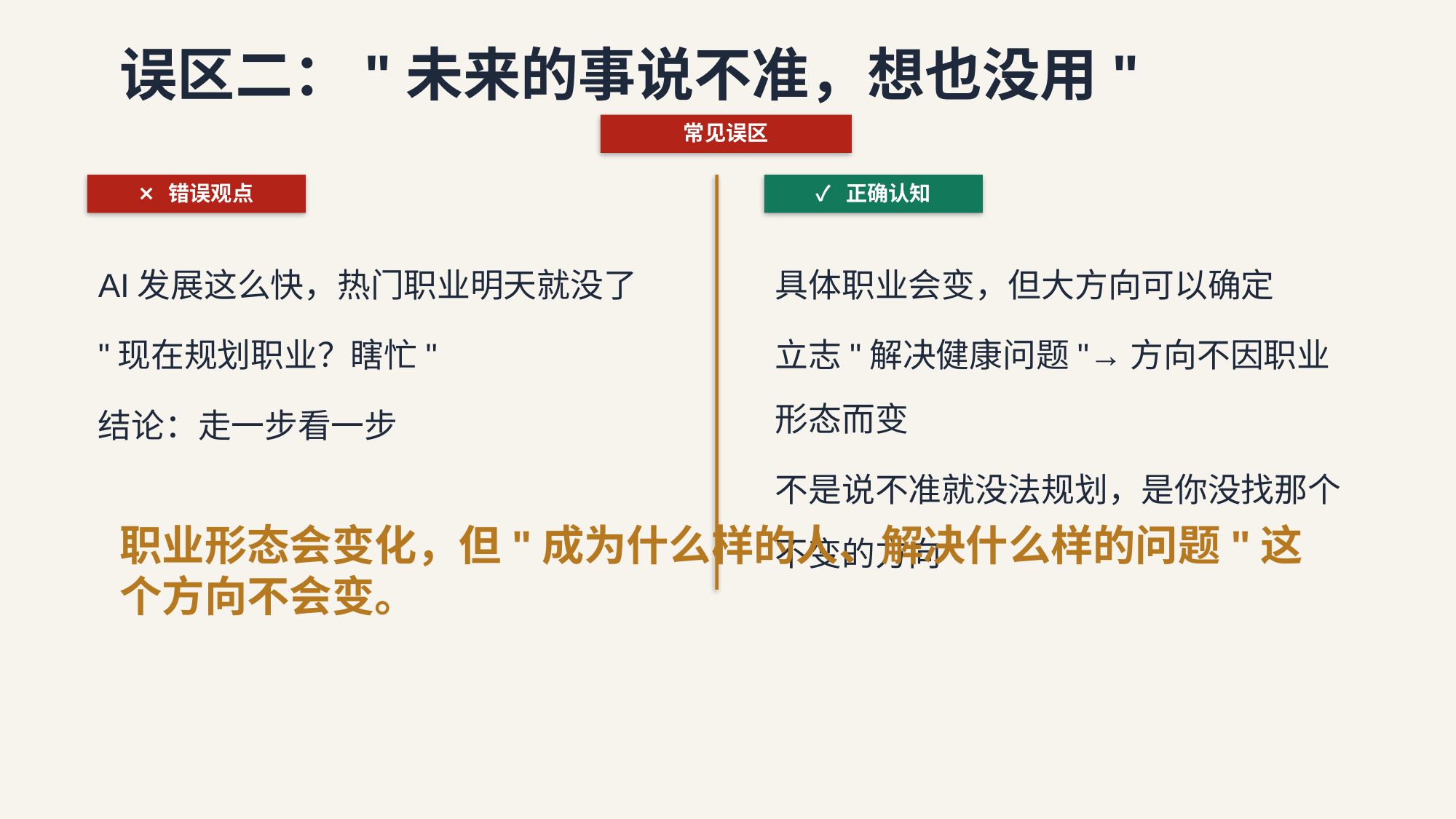

误区二："未来的事说不准，想也没用"

常见误区

❌  错误观点

✓  正确认知
AI发展这么快，热门职业明天就没了
"现在规划职业？瞎忙"
结论：走一步看一步
具体职业会变，但大方向可以确定
立志"解决健康问题"→方向不因职业形态而变
不是说不准就没法规划，是你没找那个不变的方向
职业形态会变化，但"成为什么样的人、解决什么样的问题"这个方向不会变。